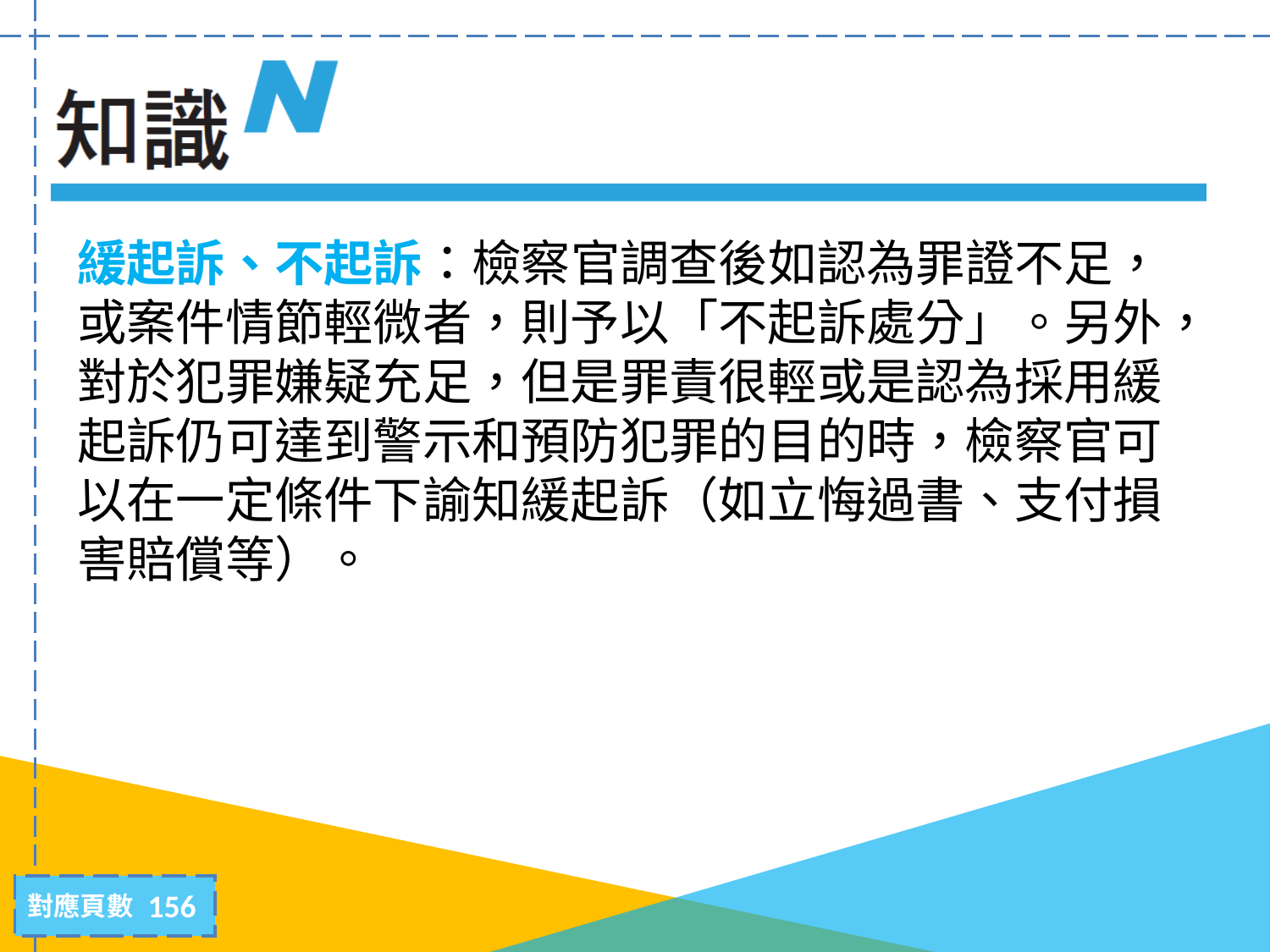

緩起訴、不起訴：檢察官調查後如認為罪證不足，或案件情節輕微者，則予以「不起訴處分」。另外，對於犯罪嫌疑充足，但是罪責很輕或是認為採用緩起訴仍可達到警示和預防犯罪的目的時，檢察官可以在一定條件下諭知緩起訴（如立悔過書、支付損害賠償等）。
156